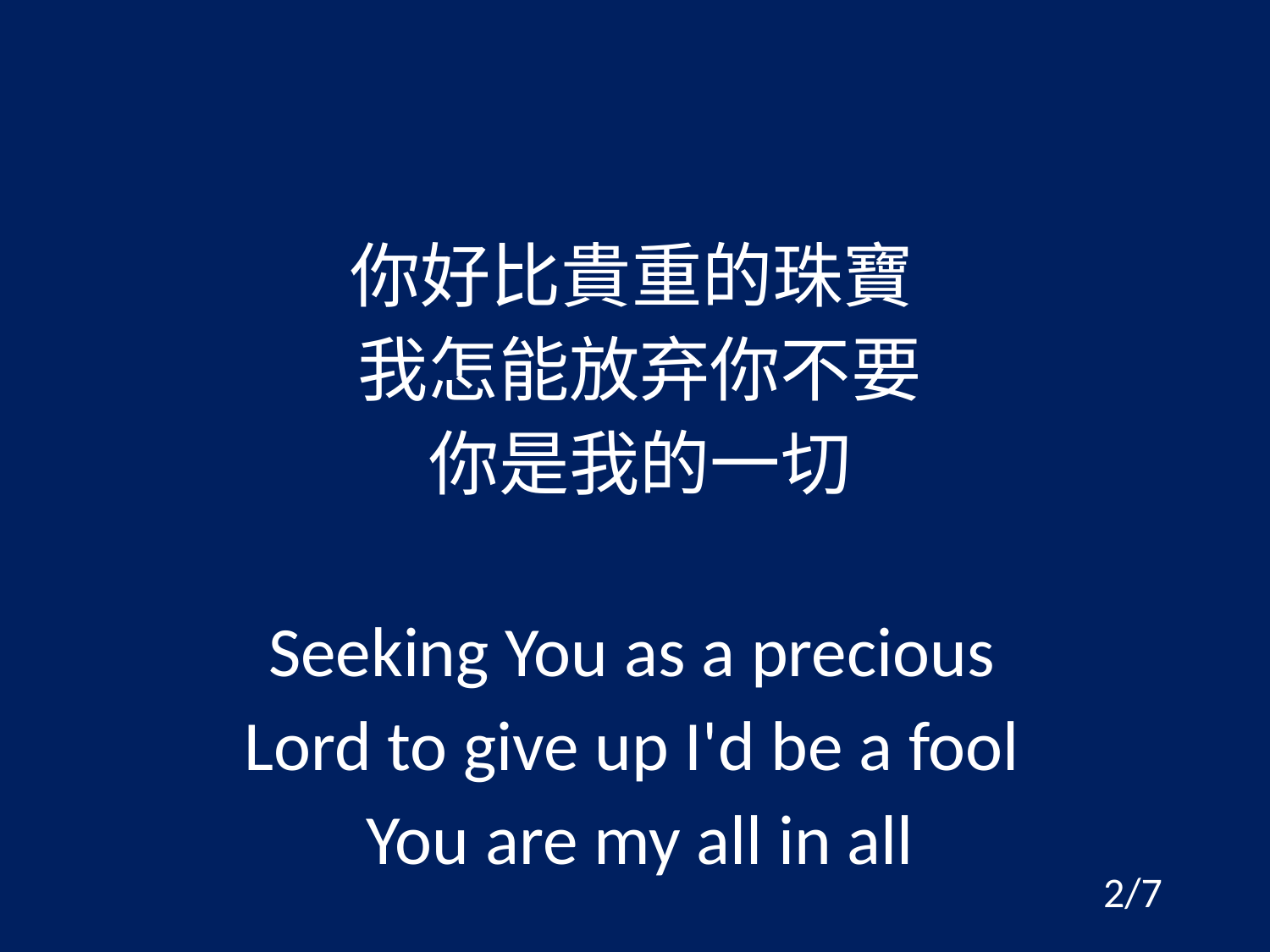

#
你好比貴重的珠寶
我怎能放弃你不要
你是我的一切

Seeking You as a precious
Lord to give up I'd be a fool
You are my all in all
2/7